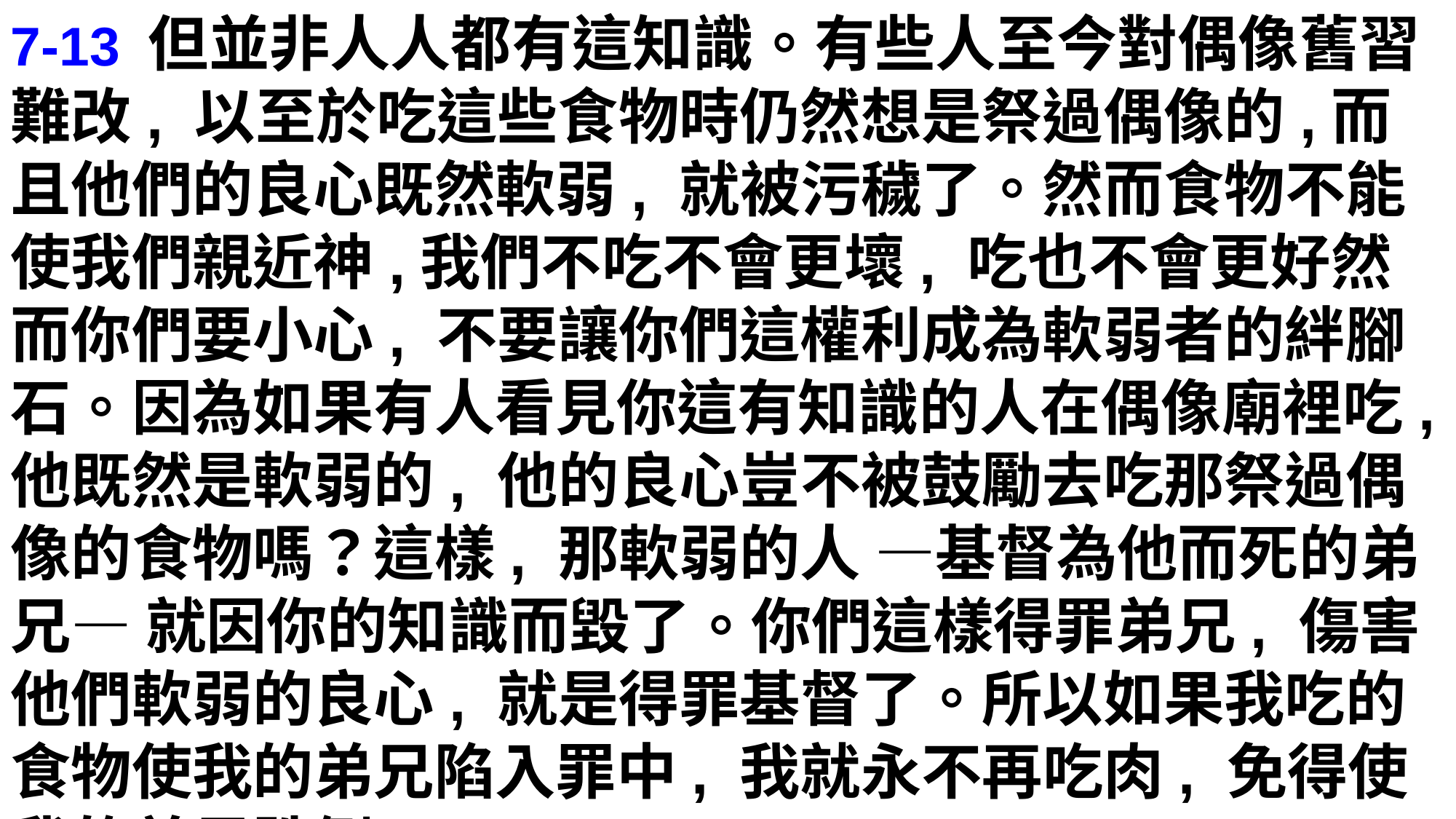

7-13 但並非人人都有這知識。有些人至今對偶像舊習難改, 以至於吃這些食物時仍然想是祭過偶像的,而且他們的良心既然軟弱, 就被污穢了。然而食物不能使我們親近神,我們不吃不會更壞, 吃也不會更好然而你們要小心, 不要讓你們這權利成為軟弱者的絆腳石。因為如果有人看見你這有知識的人在偶像廟裡吃, 他既然是軟弱的, 他的良心豈不被鼓勵去吃那祭過偶像的食物嗎？這樣, 那軟弱的人 —基督為他而死的弟兄— 就因你的知識而毀了。你們這樣得罪弟兄, 傷害他們軟弱的良心, 就是得罪基督了。所以如果我吃的食物使我的弟兄陷入罪中, 我就永不再吃肉, 免得使我的弟兄跌倒。